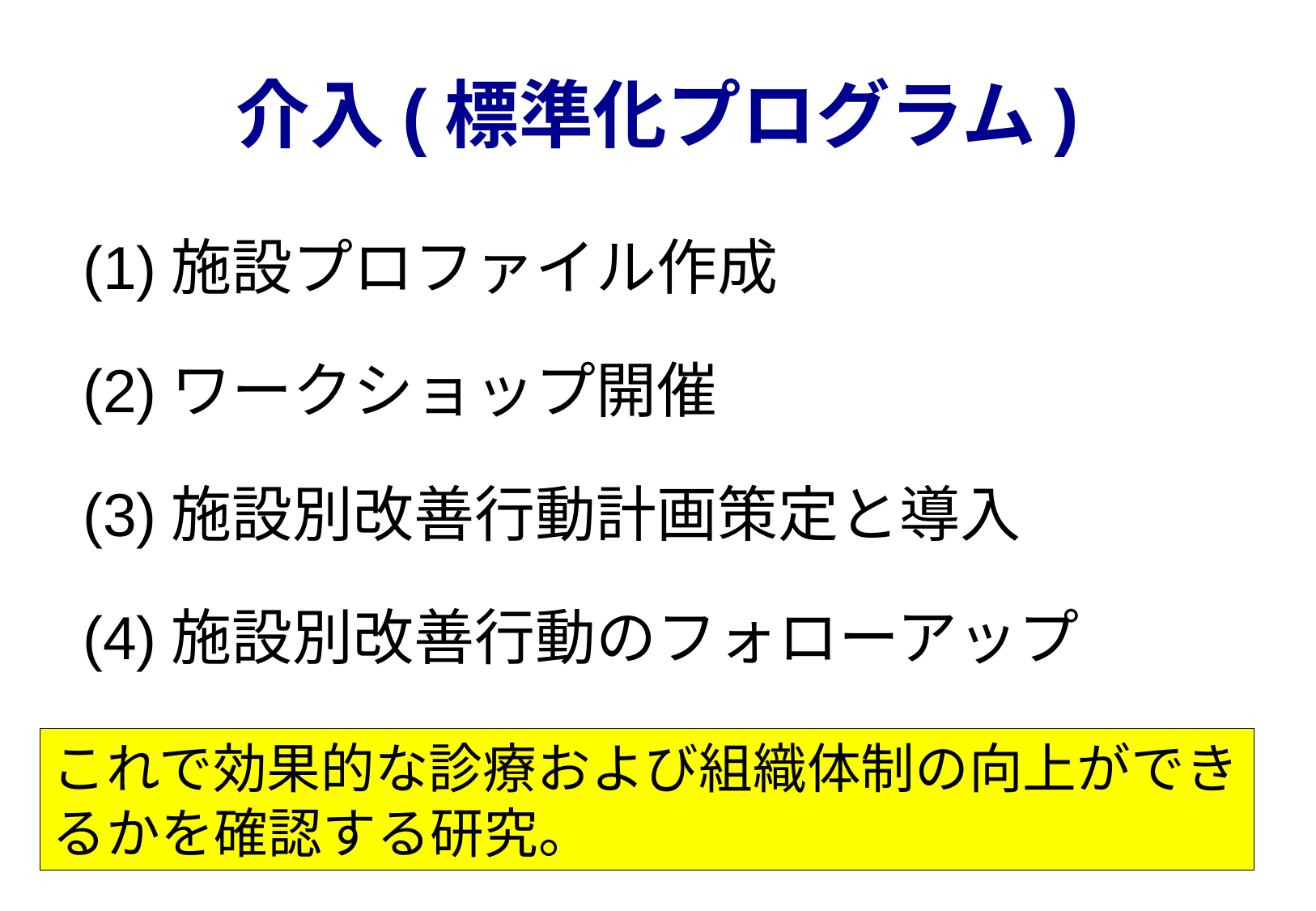

# 介入(標準化プログラム)
(1)施設プロファイル作成
(2)ワークショップ開催
(3)施設別改善行動計画策定と導入
(4)施設別改善行動のフォローアップ
これで効果的な診療および組織体制の向上ができるかを確認する研究。